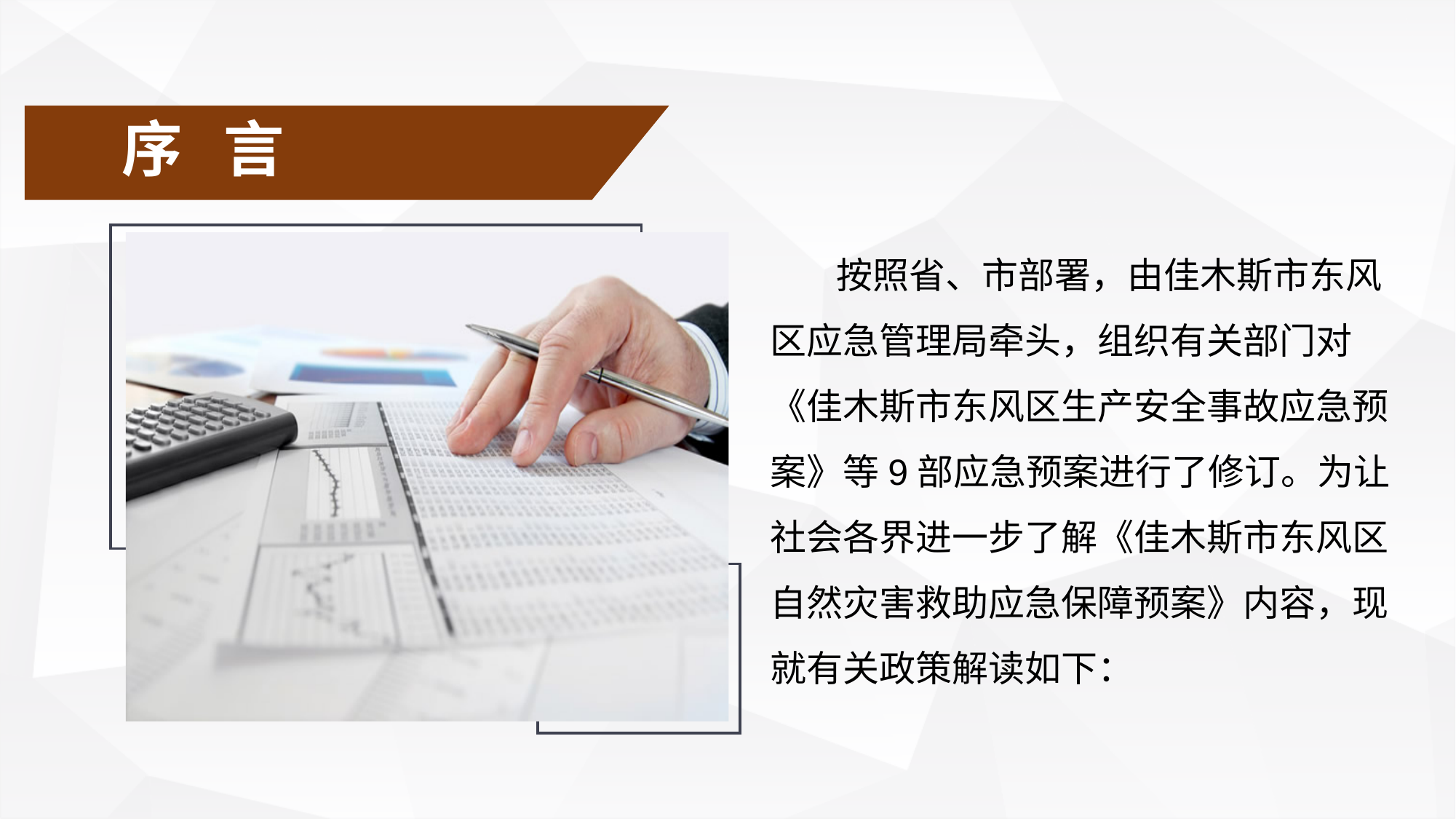

序   言

       按照省、市部署，由佳木斯市东风区应急管理局牵头，组织有关部门对《佳木斯市东风区生产安全事故应急预案》等9部应急预案进行了修订。为让社会各界进一步了解《佳木斯市东风区自然灾害救助应急保障预案》内容，现就有关政策解读如下：